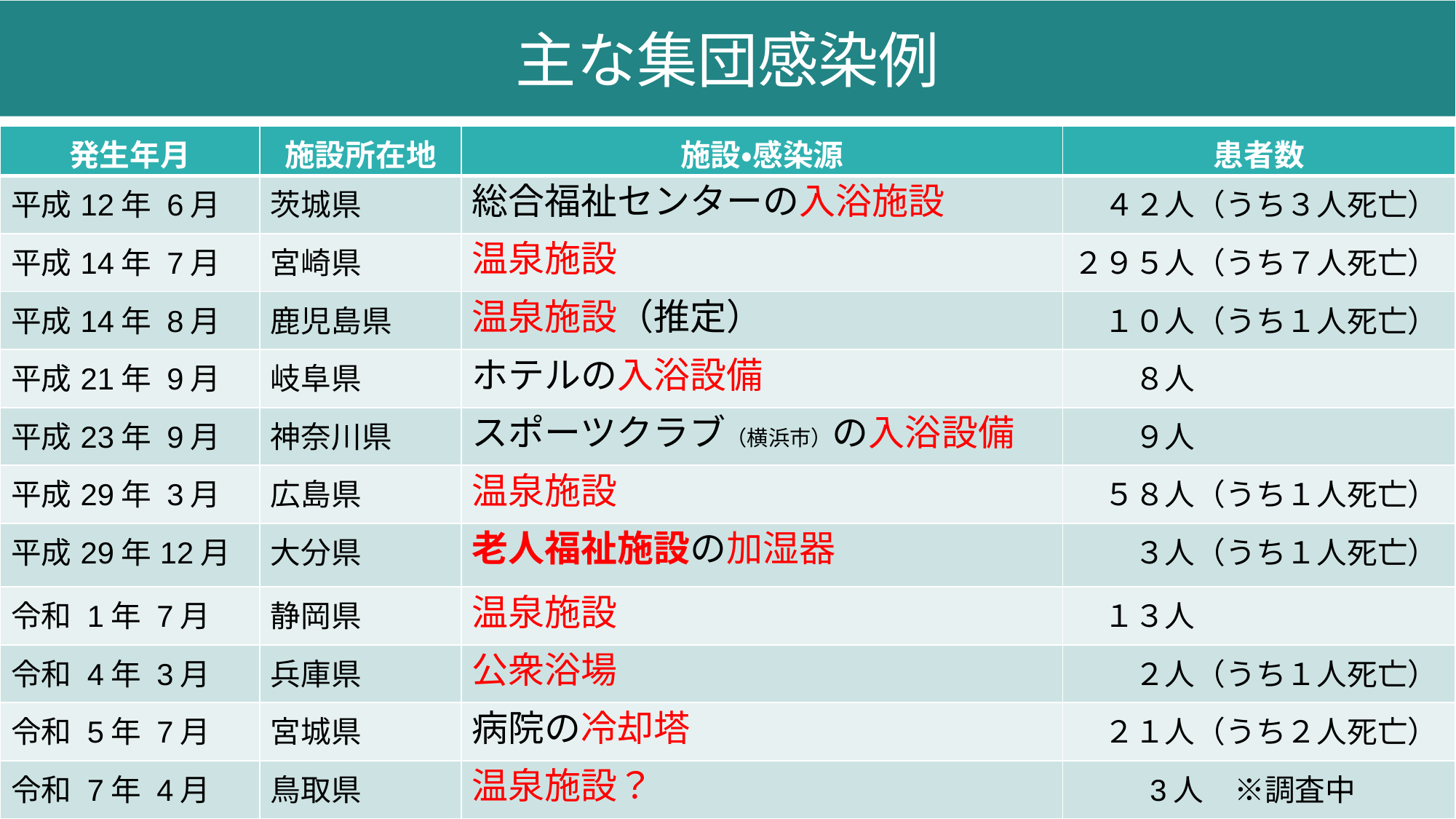

主な集団感染例
| 発生年月 | 施設所在地 | 施設・感染源 | 患者数 |
| --- | --- | --- | --- |
| 平成12年 6月 | 茨城県 | 総合福祉センターの入浴施設 | ４２人（うち３人死亡） |
| 平成14年 7月 | 宮崎県 | 温泉施設 | ２９５人（うち７人死亡） |
| 平成14年 8月 | 鹿児島県 | 温泉施設（推定） | １０人（うち１人死亡） |
| 平成21年 9月 | 岐阜県 | ホテルの入浴設備 | ８人 |
| 平成23年 9月 | 神奈川県 | スポーツクラブ（横浜市）の入浴設備 | ９人 |
| 平成29年 3月 | 広島県 | 温泉施設 | ５８人（うち１人死亡） |
| 平成29年12月 | 大分県 | 老人福祉施設の加湿器 | ３人（うち１人死亡） |
| 令和 1年 7月 | 静岡県 | 温泉施設 | １３人 |
| 令和 4年 3月 | 兵庫県 | 公衆浴場 | ２人（うち１人死亡） |
| 令和 5年 7月 | 宮城県 | 病院の冷却塔 | ２１人（うち２人死亡） |
| 令和 7年 4月 | 鳥取県 | 温泉施設？ | 3人　※調査中 |